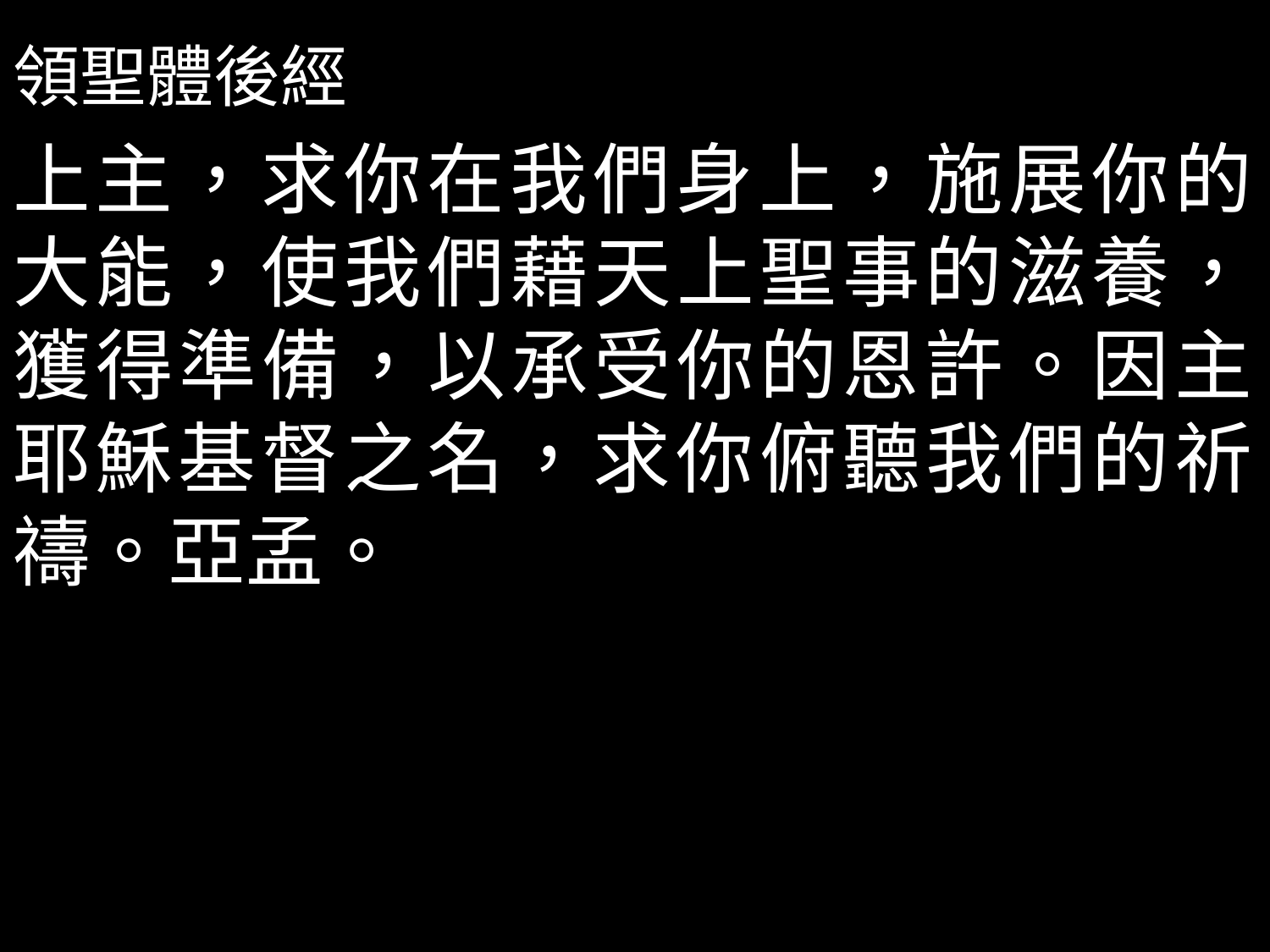

領聖體後經
上主，求你在我們身上，施展你的大能，使我們藉天上聖事的滋養，獲得準備，以承受你的恩許。因主耶穌基督之名，求你俯聽我們的祈禱。亞孟。